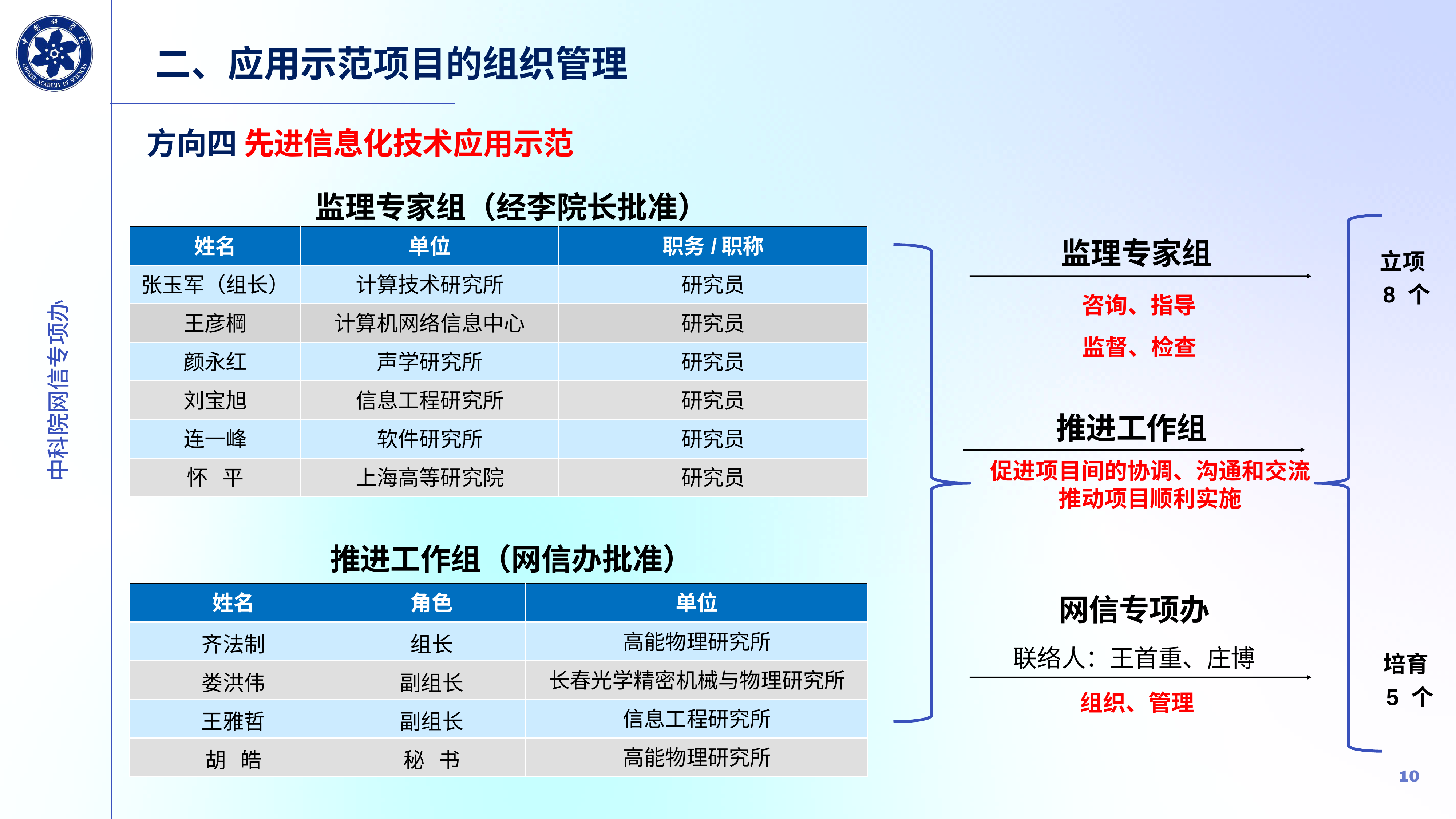

# 二、应用示范项目的组织管理

方向四 先进信息化技术应用示范
监理专家组（经李院长批准）

监理专家组
  咨询、指导
   监督、检查
| 姓名 | 单位 | 职务/职称 |
| --- | --- | --- |
| 张玉军（组长） | 计算技术研究所 | 研究员 |
| 王彦棡 | 计算机网络信息中心 | 研究员 |
| 颜永红 | 声学研究所 | 研究员 |
| 刘宝旭 | 信息工程研究所 | 研究员 |
| 连一峰 | 软件研究所 | 研究员 |
| 怀 平 | 上海高等研究院 | 研究员 |

立项

    8 个
中科院网信专项办
推进工作组
促进项目间的协调、沟通和交流 推动项目顺利实施

推进工作组（网信办批准）
网信专项办
联络人：王首重、庄博
组织、管理
| 姓名 | 角色 | 单位 |
| --- | --- | --- |
| 齐法制 | 组长 | 高能物理研究所 |
| 娄洪伟 | 副组长 | 长春光学精密机械与物理研究所 |
| 王雅哲 | 副组长 | 信息工程研究所 |
| 胡 皓 | 秘 书 | 高能物理研究所 |
培育

    5 个